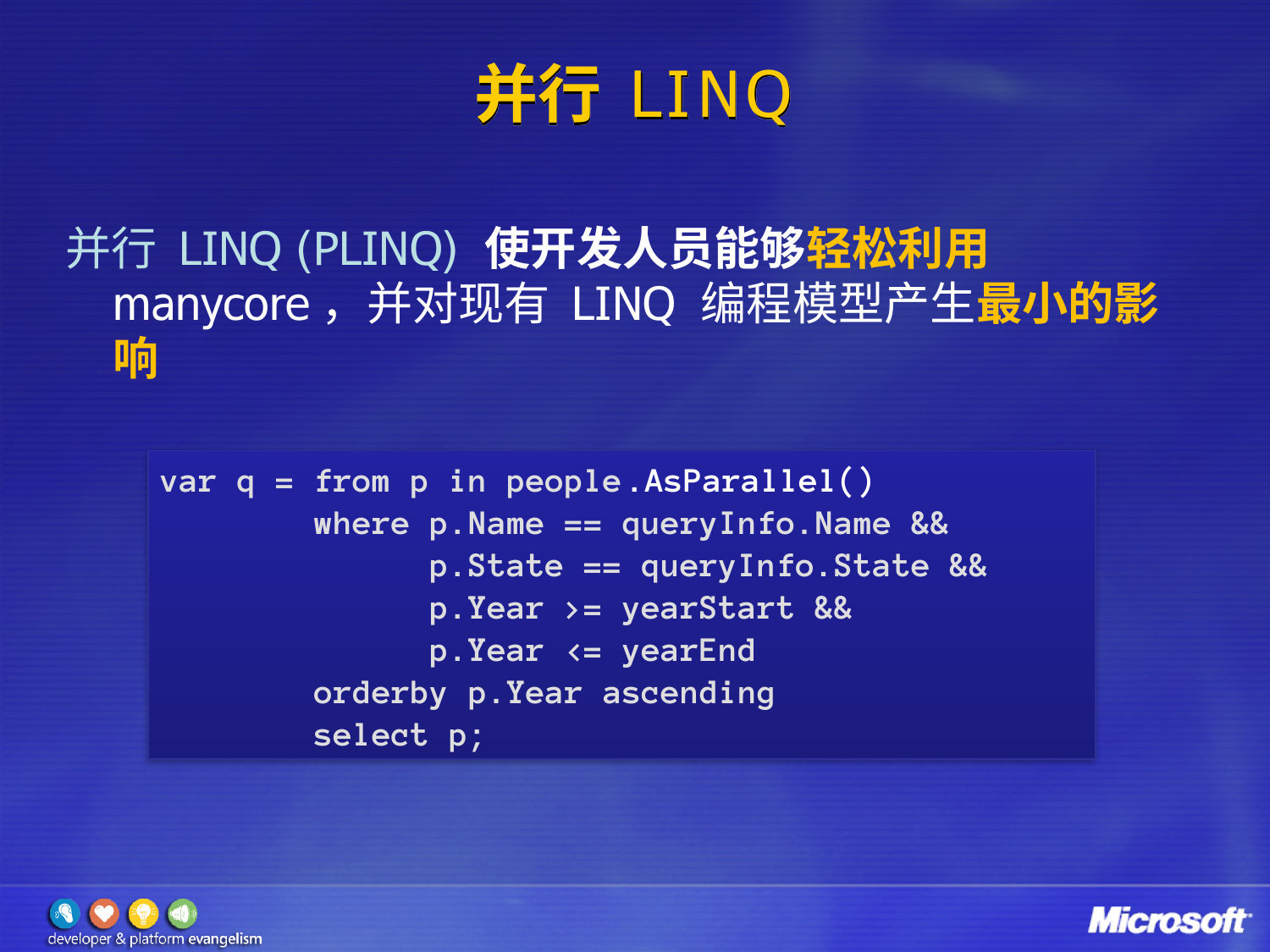

# 并行 LINQ

并行 LINQ (PLINQ) 使开发人员能够轻松利用 manycore，并对现有 LINQ 编程模型产生最小的影响
var q = from p in people
        where p.Name == queryInfo.Name &&
              p.State == queryInfo.State &&
              p.Year >= yearStart &&
              p.Year <= yearEnd
        orderby p.Year ascending
        select p;
.AsParallel()